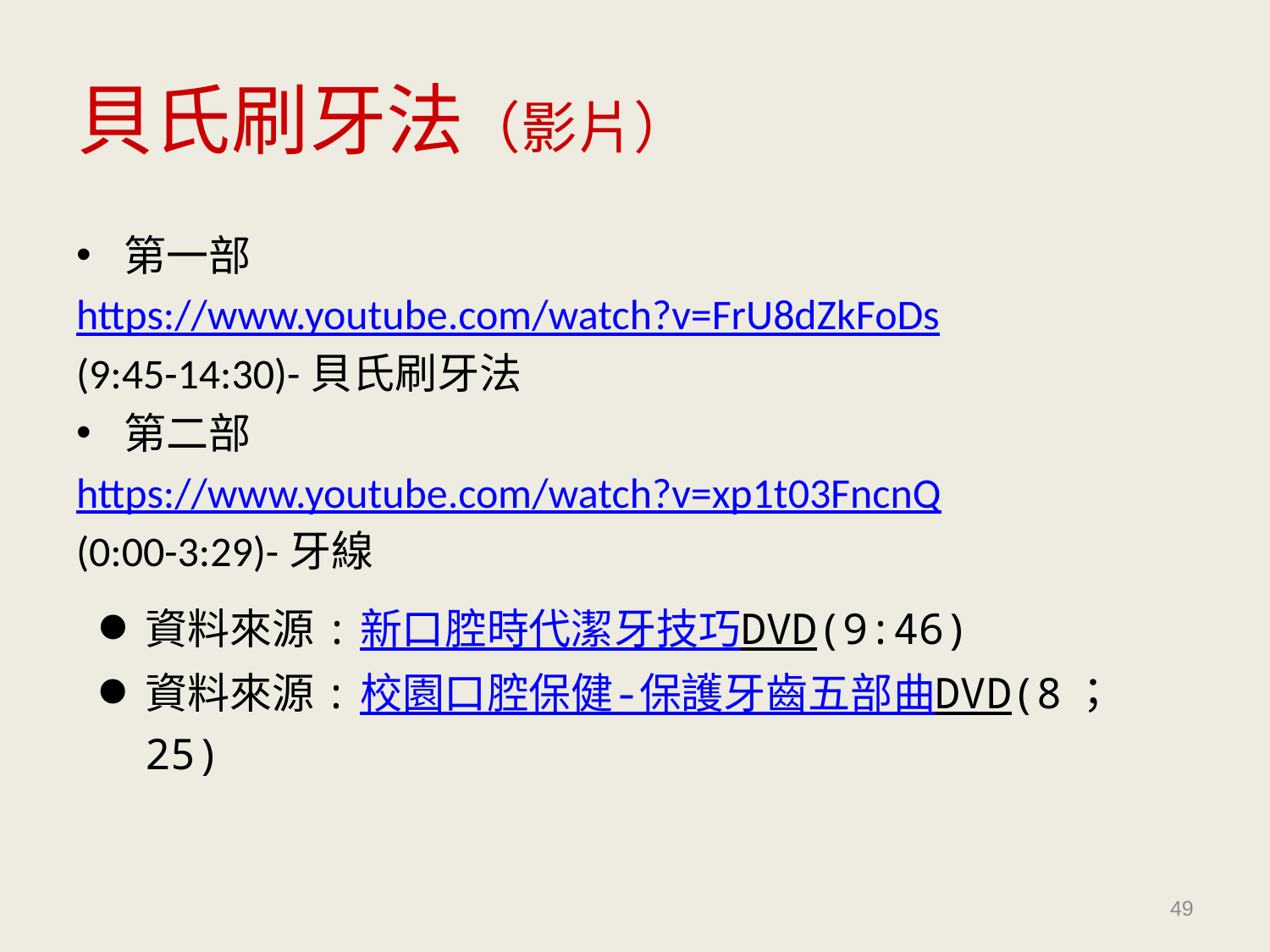

# 貝氏刷牙法（影片）
第一部
https://www.youtube.com/watch?v=FrU8dZkFoDs
(9:45-14:30)-貝氏刷牙法
第二部
https://www.youtube.com/watch?v=xp1t03FncnQ
(0:00-3:29)-牙線

資料來源:新口腔時代潔牙技巧DVD(9:46)
資料來源:校園口腔保健-保護牙齒五部曲DVD(8；25)
49